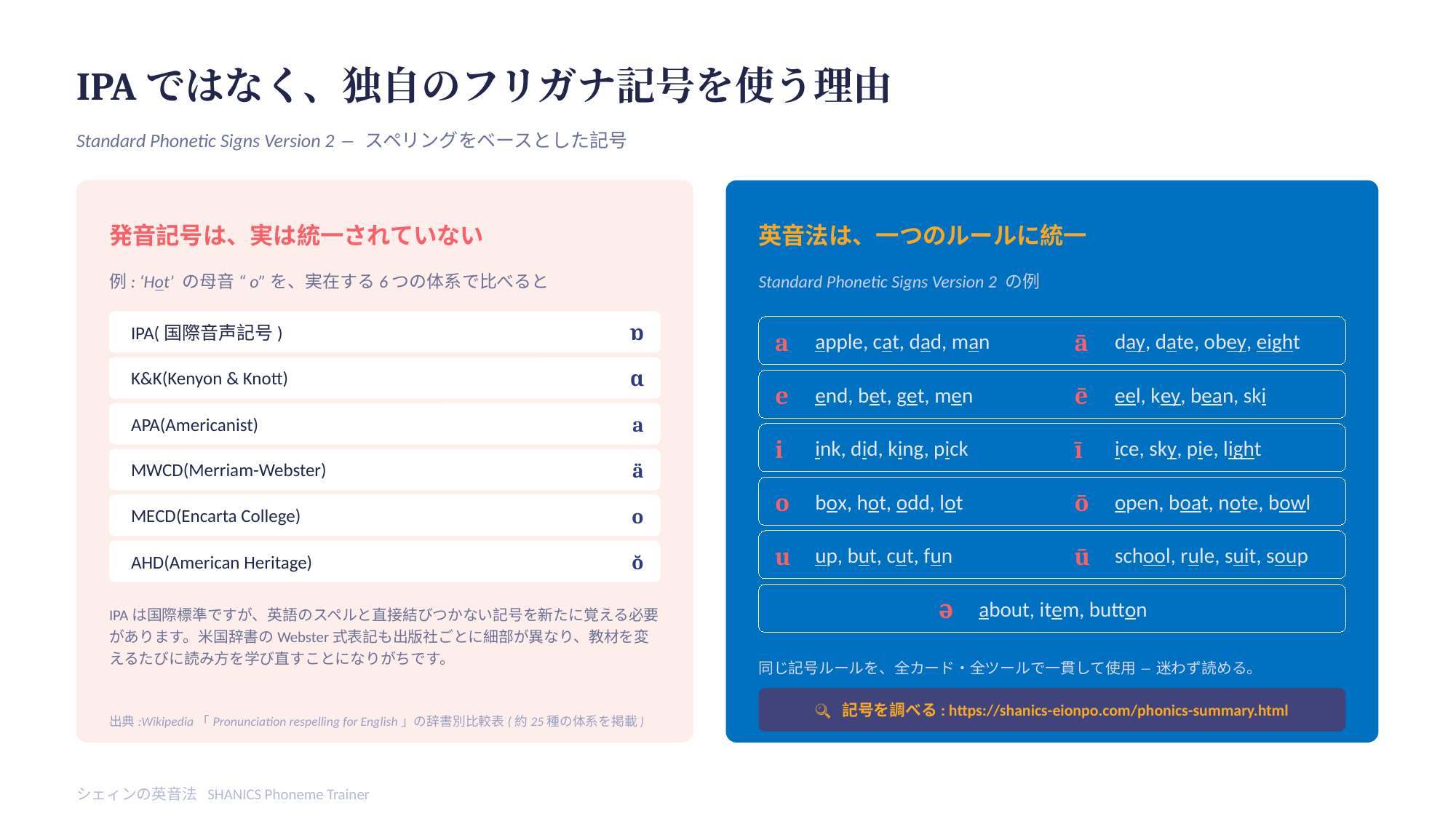

IPAではなく、独自のフリガナ記号を使う理由
Standard Phonetic Signs Version 2 ― スペリングをベースとした記号

発音記号は、実は統一されていない
英音法は、一つのルールに統一
例: ‘Hot’ の母音 “o”を、実在する6つの体系で比べると
Standard Phonetic Signs Version 2 の例

IPA(国際音声記号)
ɒ

a
apple, cat, dad, man
ā
day, date, obey, eight

K&K(Kenyon & Knott)
ɑ

e
end, bet, get, men
ē
eel, key, bean, ski

APA(Americanist)
a

i
ink, did, king, pick
ī
ice, sky, pie, light

MWCD(Merriam-Webster)
ä

o
box, hot, odd, lot
ō
open, boat, note, bowl

MECD(Encarta College)
o

u
up, but, cut, fun
ū
school, rule, suit, soup

AHD(American Heritage)
ŏ

ə
about, item, button
IPAは国際標準ですが、英語のスペルと直接結びつかない記号を新たに覚える必要があります。米国辞書のWebster式表記も出版社ごとに細部が異なり、教材を変えるたびに読み方を学び直すことになりがちです。
同じ記号ルールを、全カード・全ツールで一貫して使用 ― 迷わず読める。

🔍  記号を調べる: https://shanics-eionpo.com/phonics-summary.html
出典:Wikipedia「Pronunciation respelling for English」の辞書別比較表(約25種の体系を掲載)
シェィンの英音法  SHANICS Phoneme Trainer